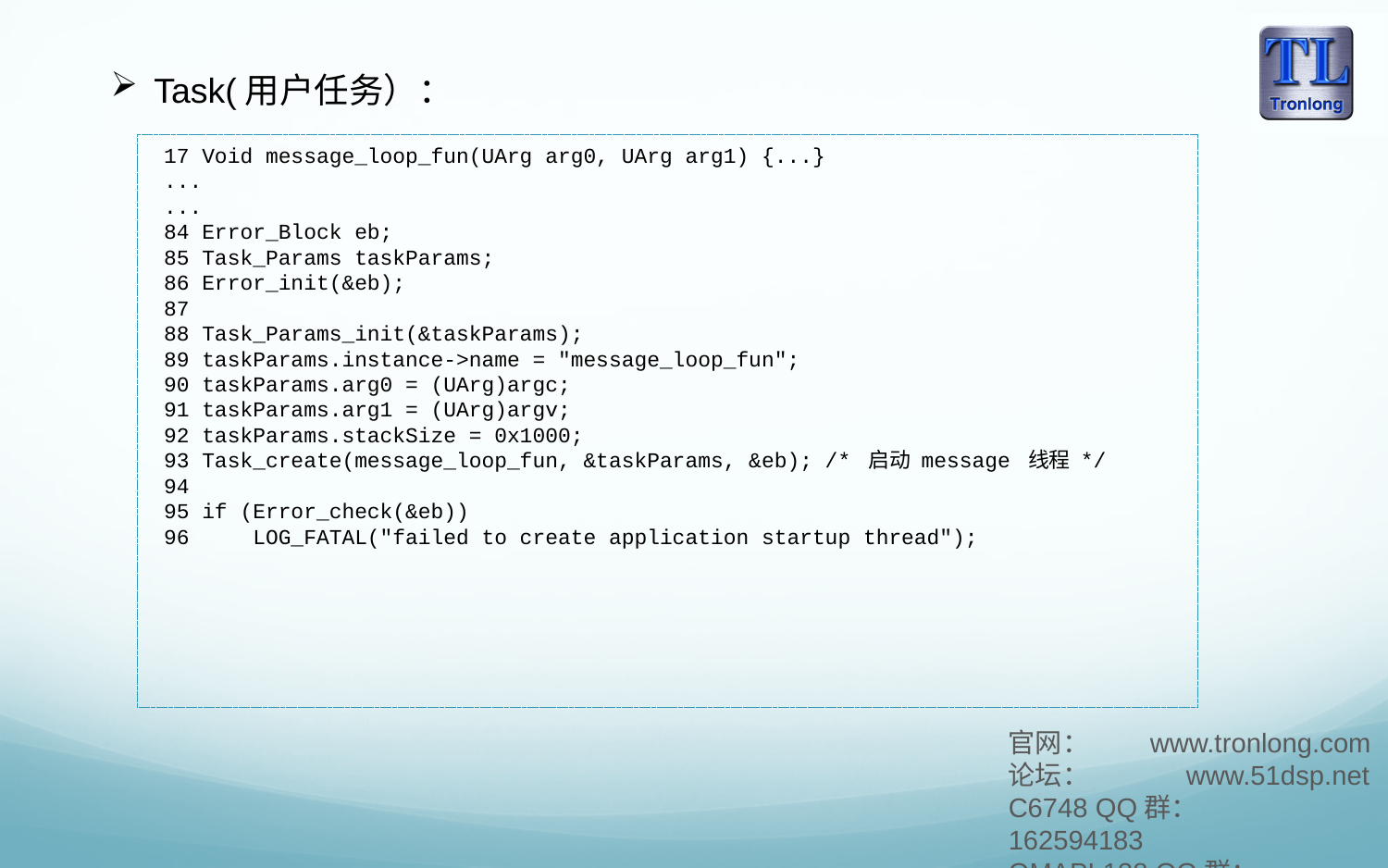

Task(用户任务）：
 17 Void message_loop_fun(UArg arg0, UArg arg1) {...}
 ...
 ...
 84 Error_Block eb;
 85 Task_Params taskParams;
 86 Error_init(&eb);
 87
 88 Task_Params_init(&taskParams);
 89 taskParams.instance->name = "message_loop_fun";
 90 taskParams.arg0 = (UArg)argc;
 91 taskParams.arg1 = (UArg)argv;
 92 taskParams.stackSize = 0x1000;
 93 Task_create(message_loop_fun, &taskParams, &eb); /* 启动 message 线程 */
 94
 95 if (Error_check(&eb))
 96     LOG_FATAL("failed to create application startup thread");